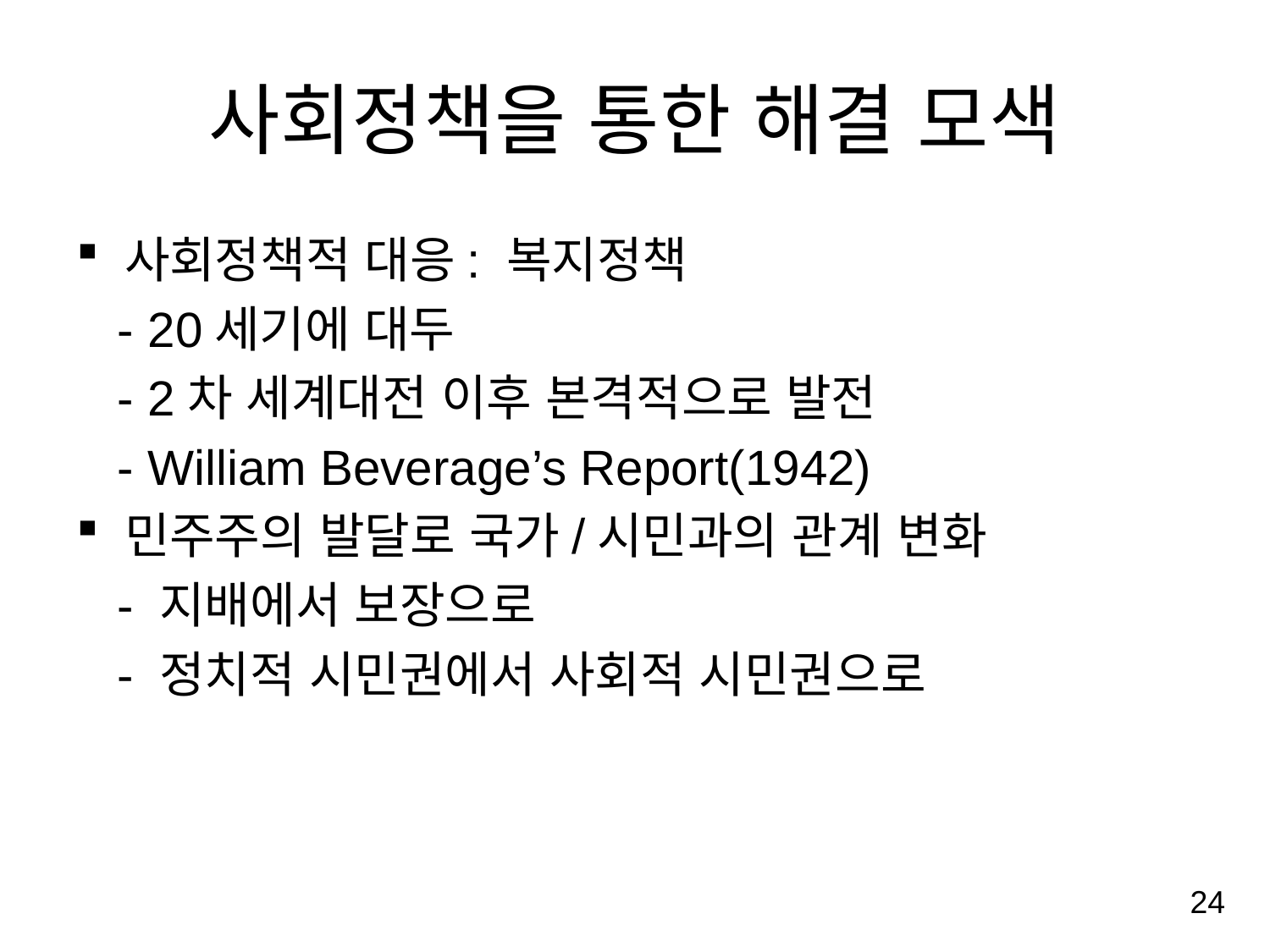

사회정책을 통한 해결 모색
 사회정책적 대응: 복지정책
   - 20세기에 대두
   - 2차 세계대전 이후 본격적으로 발전
   - William Beverage’s Report(1942)
 민주주의 발달로 국가/시민과의 관계 변화
   - 지배에서 보장으로
   - 정치적 시민권에서 사회적 시민권으로
24